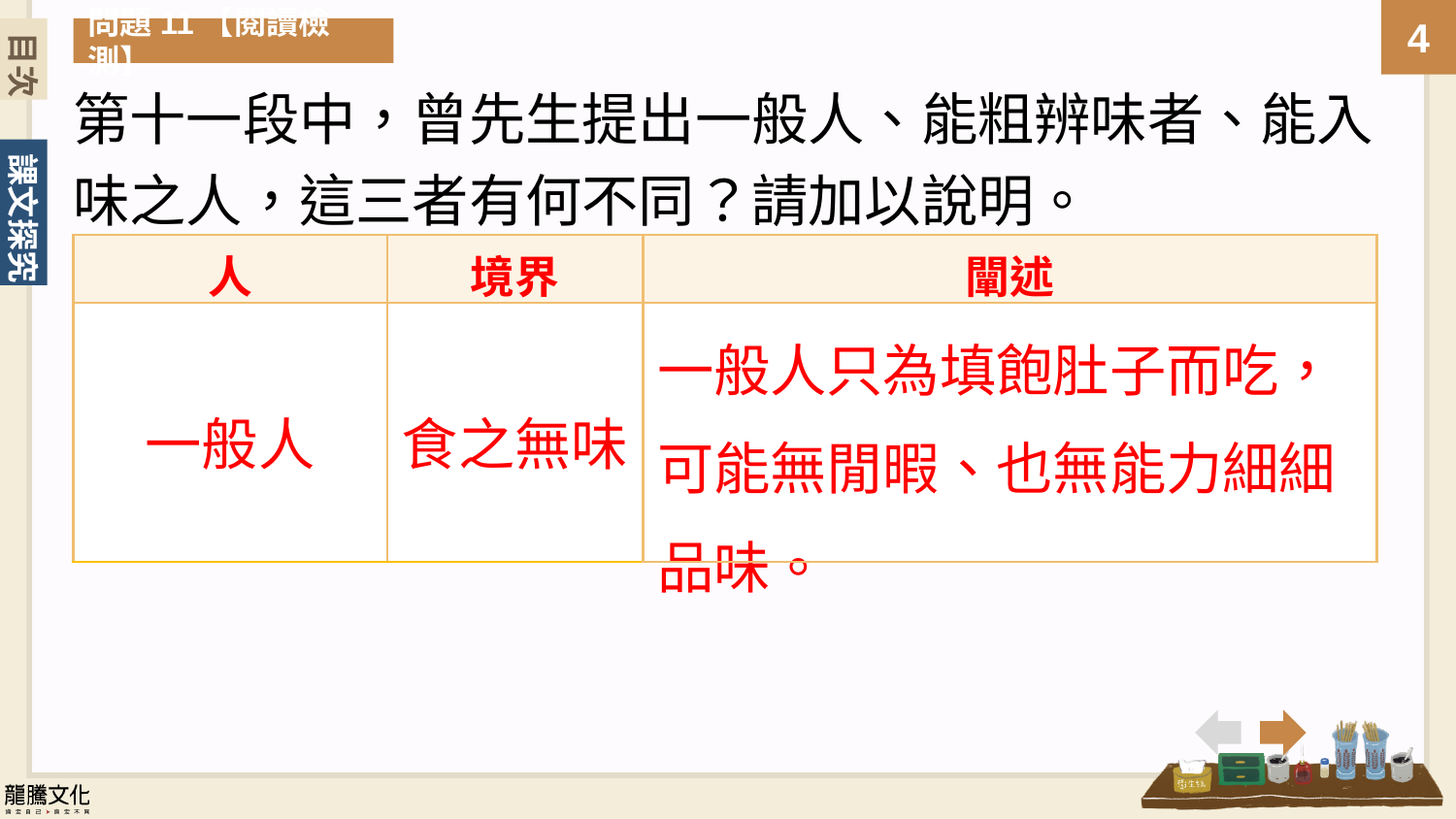

目次
問題11【閱讀檢測】
第十一段中，曾先生提出一般人、能粗辨味者、能入味之人，這三者有何不同？請加以說明。
| 人 | 境界 | 闡述 |
| --- | --- | --- |
| 一般人 | 食之無味 | 一般人只為填飽肚子而吃，可能無閒暇、也無能力細細品味。 |